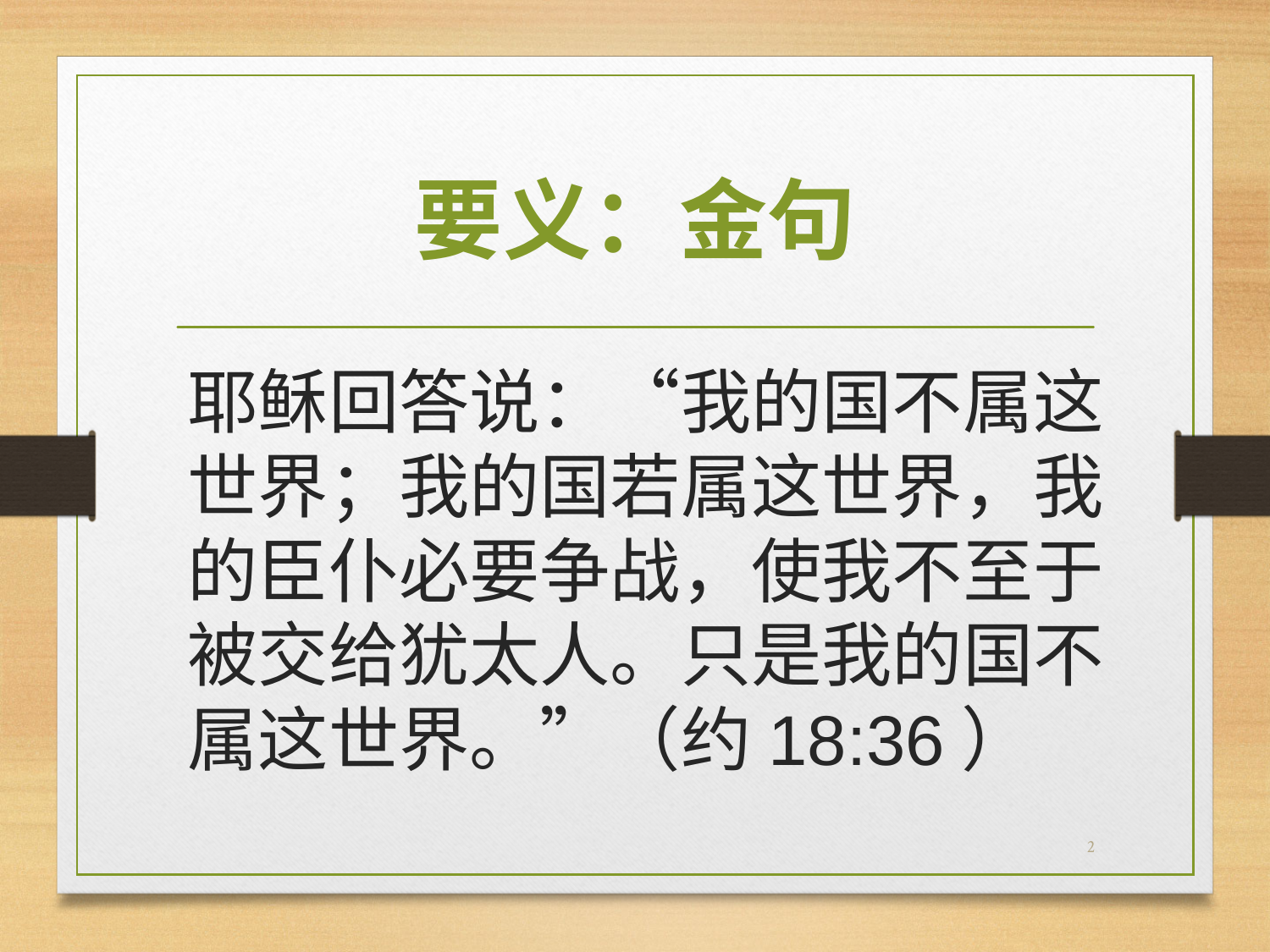

# 要义：金句
耶稣回答说：“我的国不属这世界；我的国若属这世界，我的臣仆必要争战，使我不至于被交给犹太人。只是我的国不属这世界。”（约18:36）
2